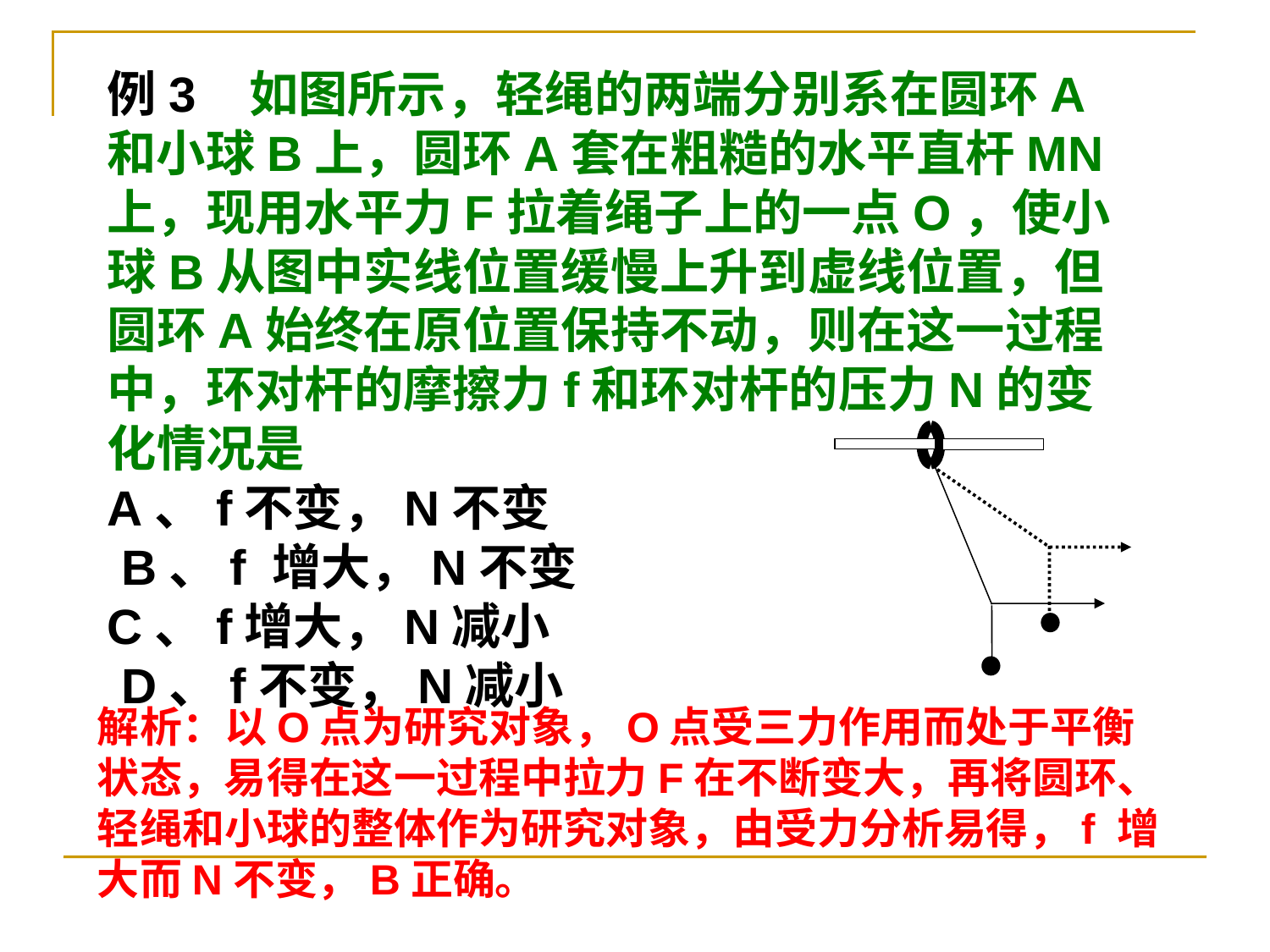

例3   如图所示，轻绳的两端分别系在圆环A和小球B上，圆环A套在粗糙的水平直杆MN上，现用水平力F拉着绳子上的一点O，使小球B从图中实线位置缓慢上升到虚线位置，但圆环A始终在原位置保持不动，则在这一过程中，环对杆的摩擦力f和环对杆的压力N的变化情况是
A、f不变，N不变
 B、f 增大，N不变
C、f增大，N减小
 D、f不变，N减小

解析：以O点为研究对象，O点受三力作用而处于平衡状态，易得在这一过程中拉力F在不断变大，再将圆环、轻绳和小球的整体作为研究对象，由受力分析易得，f 增大而N不变，B正确。